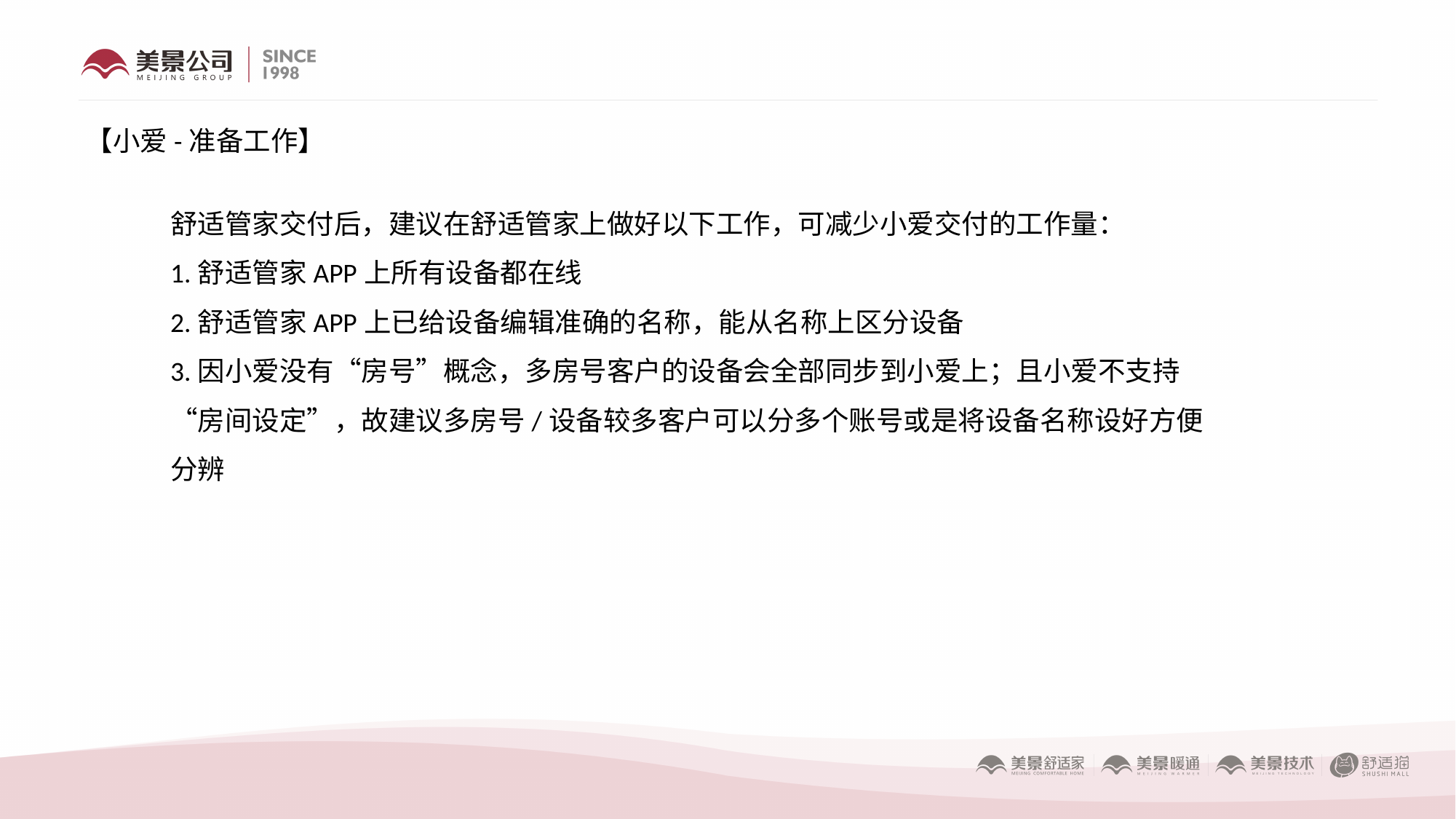

【小爱-准备工作】
舒适管家交付后，建议在舒适管家上做好以下工作，可减少小爱交付的工作量：
1.舒适管家APP上所有设备都在线
2.舒适管家APP上已给设备编辑准确的名称，能从名称上区分设备
3.因小爱没有“房号”概念，多房号客户的设备会全部同步到小爱上；且小爱不支持“房间设定”，故建议多房号/设备较多客户可以分多个账号或是将设备名称设好方便分辨